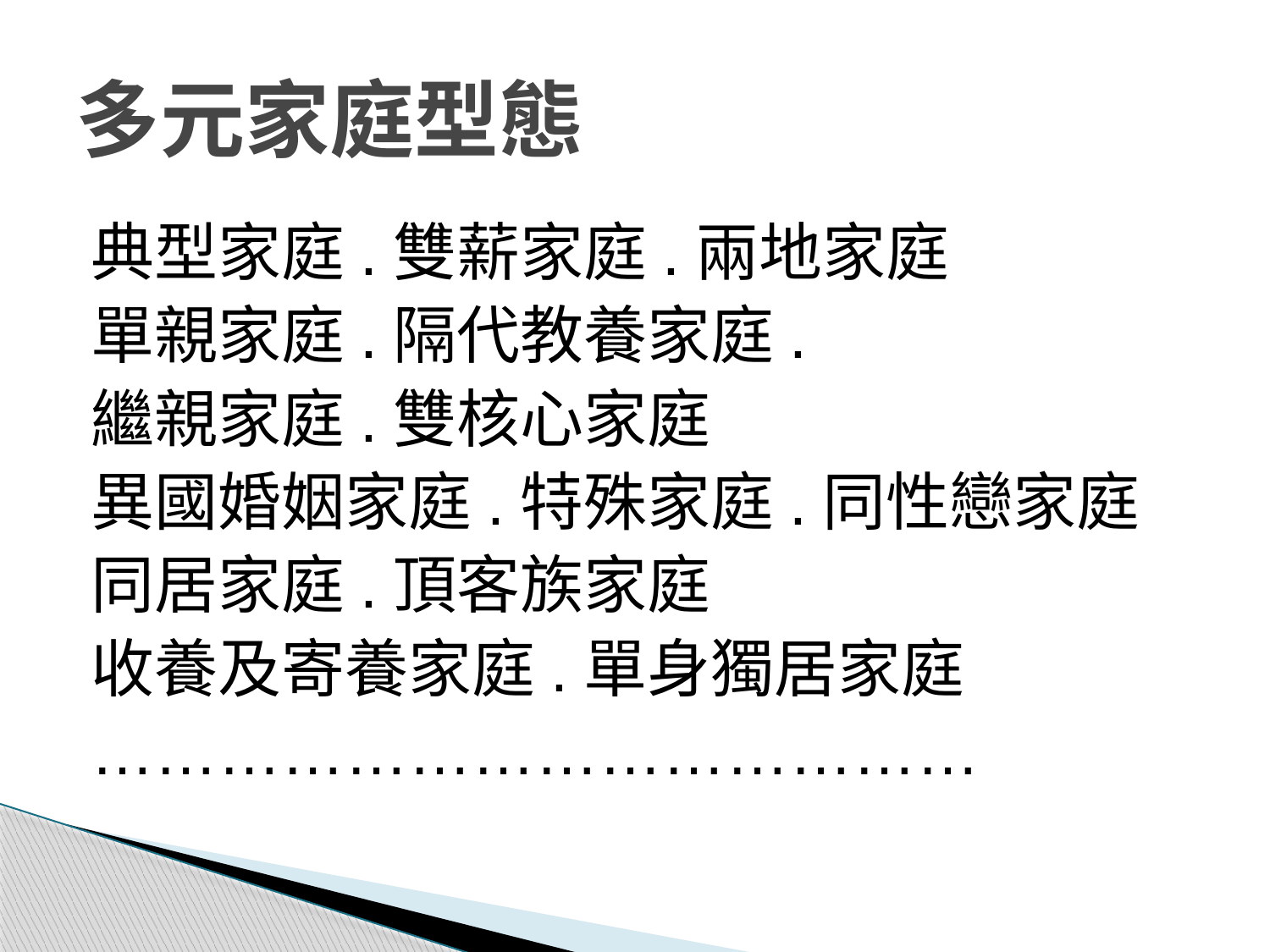

# 多元家庭型態
典型家庭.雙薪家庭.兩地家庭
單親家庭.隔代教養家庭.
繼親家庭.雙核心家庭
異國婚姻家庭.特殊家庭.同性戀家庭
同居家庭.頂客族家庭
收養及寄養家庭.單身獨居家庭
……………………………………